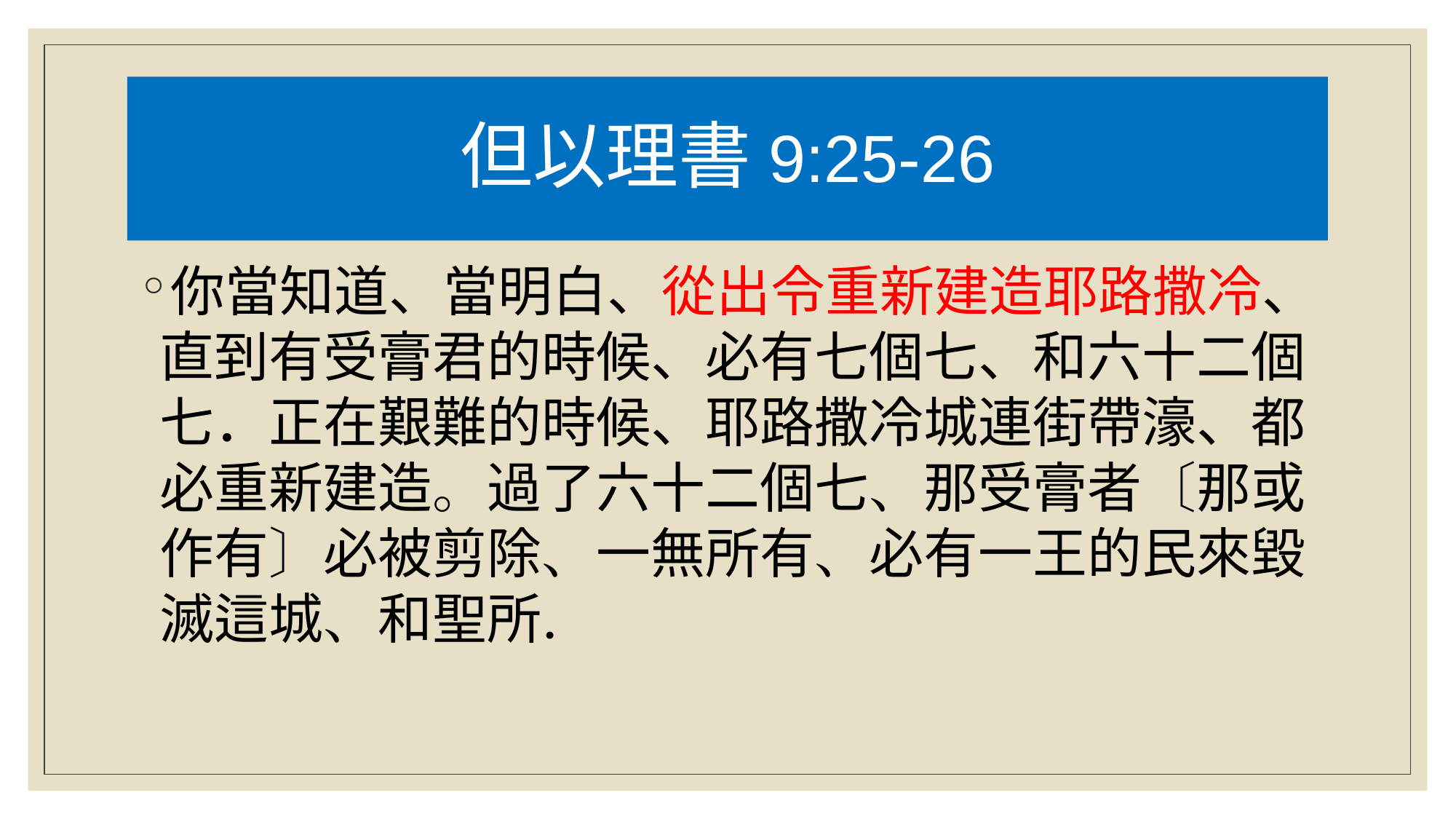

# 但以理書9:25-26
你當知道、當明白、從出令重新建造耶路撒冷、直到有受膏君的時候、必有七個七、和六十二個七．正在艱難的時候、耶路撒冷城連街帶濠、都必重新建造。過了六十二個七、那受膏者〔那或作有〕必被剪除、一無所有、必有一王的民來毀滅這城、和聖所．